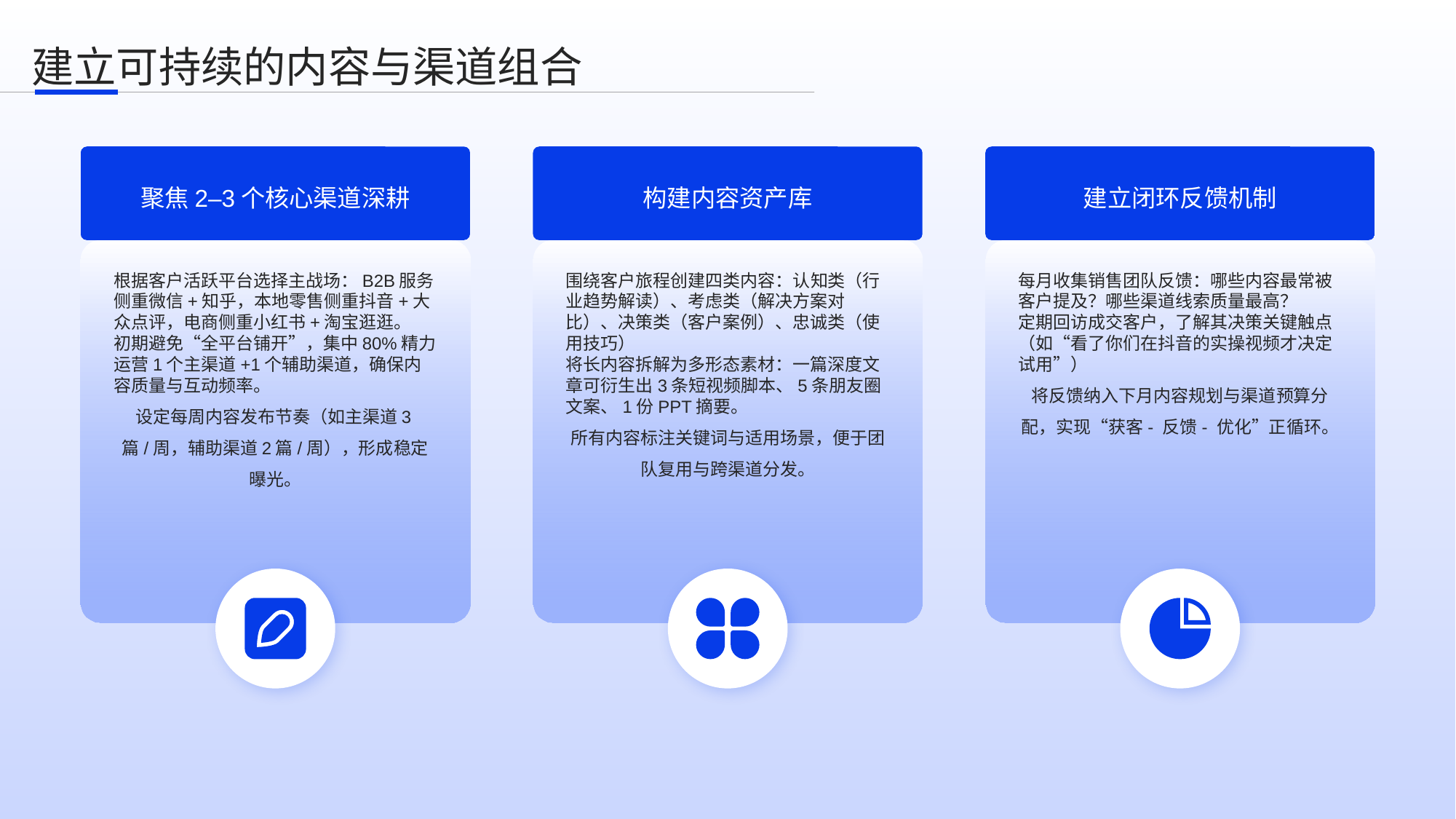

建立可持续的内容与渠道组合

聚焦2–3个核心渠道深耕

构建内容资产库

建立闭环反馈机制

根据客户活跃平台选择主战场：B2B服务侧重微信+知乎，本地零售侧重抖音+大众点评，电商侧重小红书+淘宝逛逛。
初期避免“全平台铺开”，集中80%精力运营1个主渠道+1个辅助渠道，确保内容质量与互动频率。
设定每周内容发布节奏（如主渠道3篇/周，辅助渠道2篇/周），形成稳定曝光。
围绕客户旅程创建四类内容：认知类（行业趋势解读）、考虑类（解决方案对比）、决策类（客户案例）、忠诚类（使用技巧）
将长内容拆解为多形态素材：一篇深度文章可衍生出3条短视频脚本、5条朋友圈文案、1份PPT摘要。
所有内容标注关键词与适用场景，便于团队复用与跨渠道分发。
每月收集销售团队反馈：哪些内容最常被客户提及？哪些渠道线索质量最高？
定期回访成交客户，了解其决策关键触点（如“看了你们在抖音的实操视频才决定试用”）
将反馈纳入下月内容规划与渠道预算分配，实现“获客- 反馈- 优化”正循环。